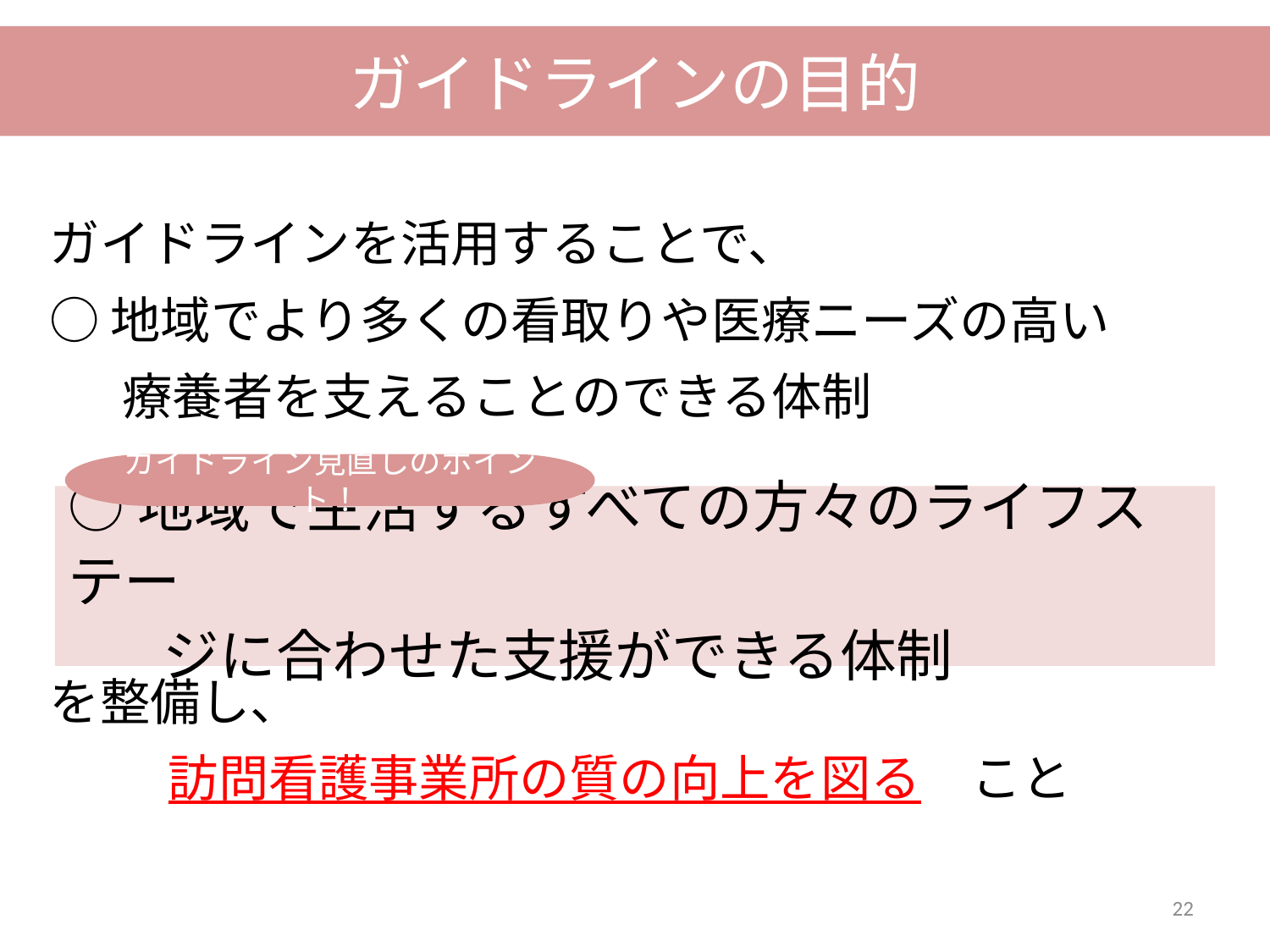

ガイドラインの目的
ガイドラインを活用することで、
○地域でより多くの看取りや医療ニーズの高い
　  療養者を支えることのできる体制

を整備し、
訪問看護事業所の質の向上を図る　こと
ガイドライン見直しのポイント！
○地域で生活するすべての方々のライフステー
 　 ジに合わせた支援ができる体制
22